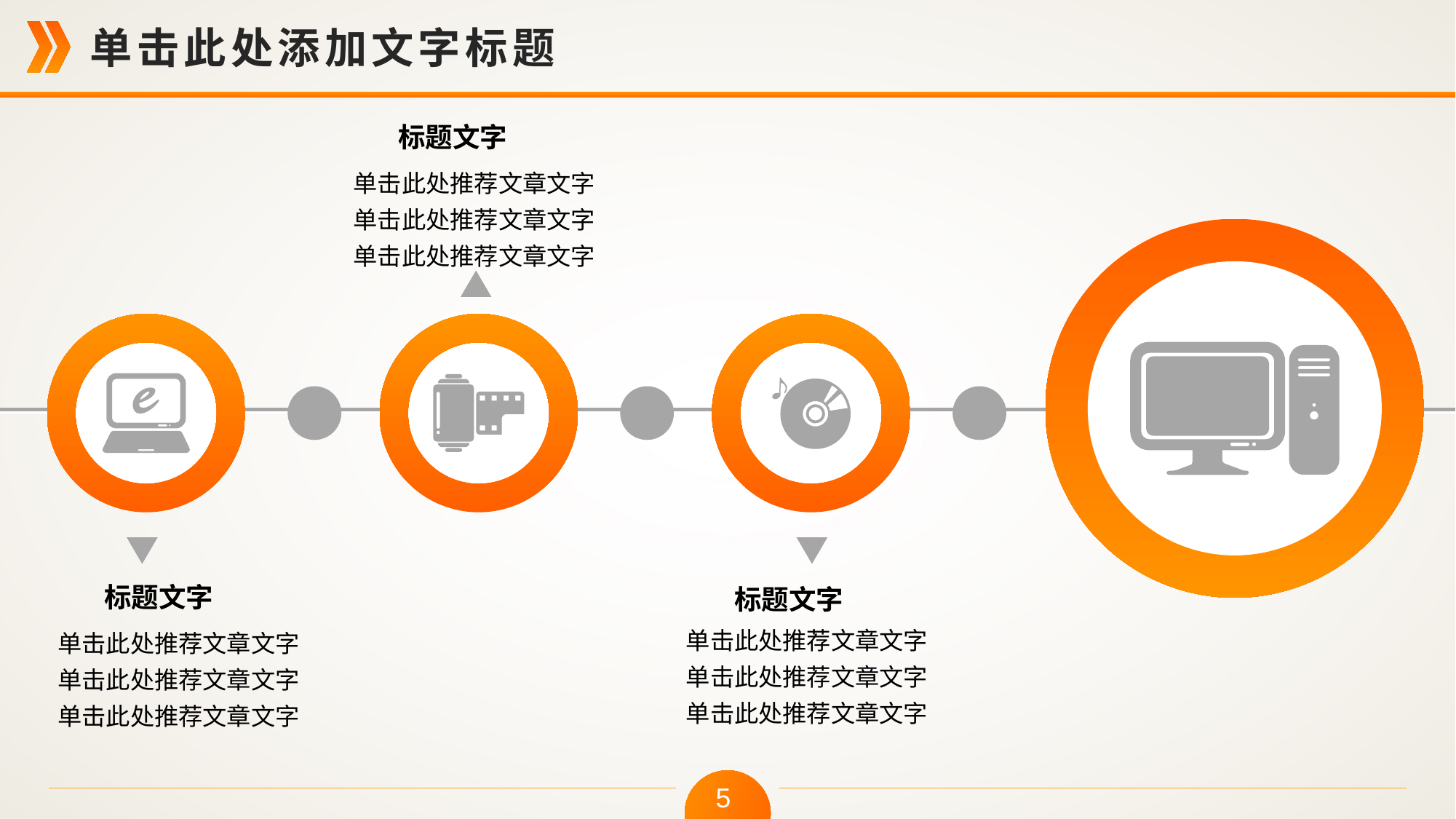

标题文字
单击此处推荐文章文字单击此处推荐文章文字单击此处推荐文章文字

标题文字
单击此处推荐文章文字单击此处推荐文章文字单击此处推荐文章文字
标题文字
单击此处推荐文章文字单击此处推荐文章文字单击此处推荐文章文字